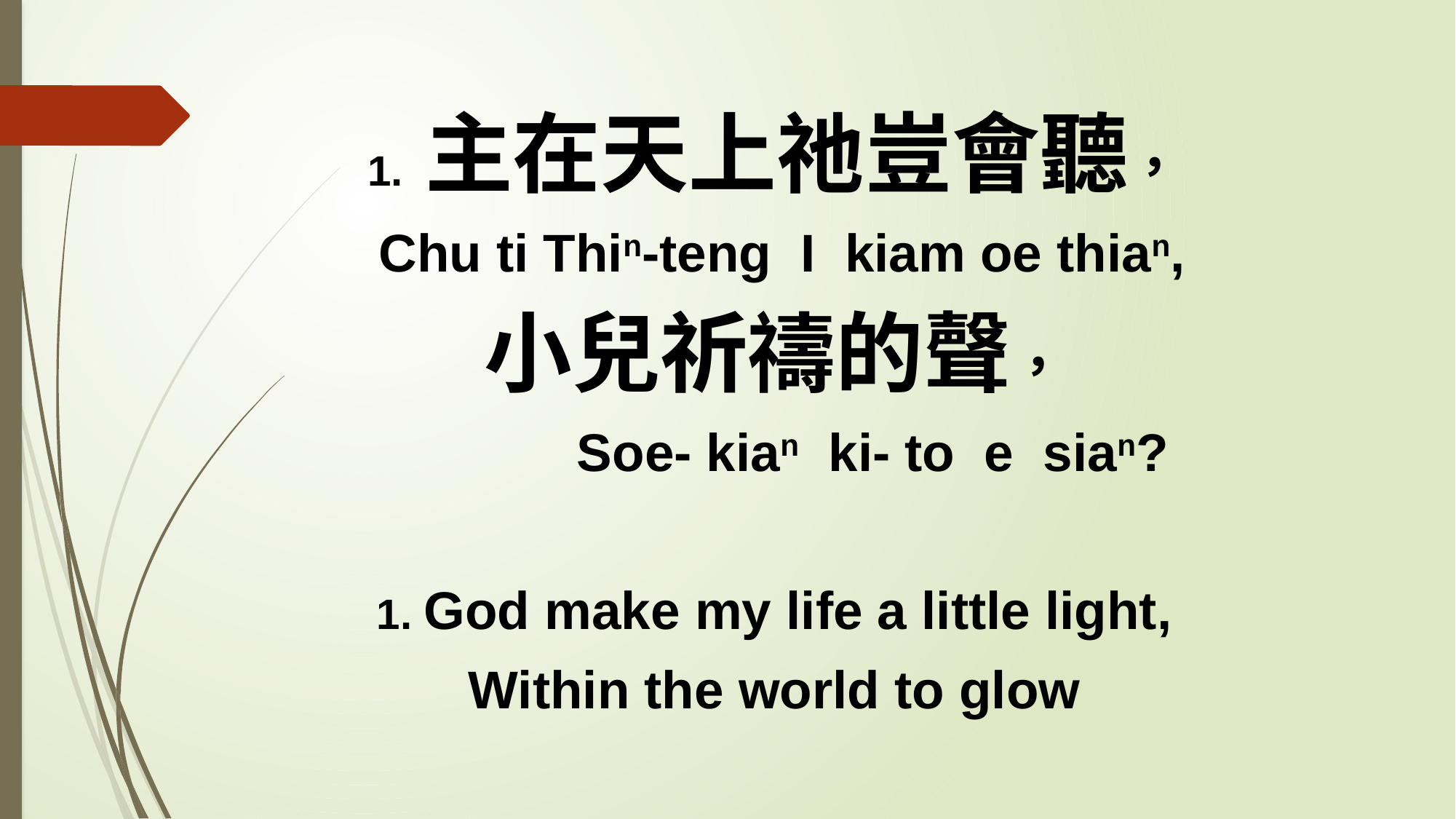

1. 主在天上祂豈會聽，
 Chu ti Thin-teng  I  kiam oe thian,
小兒祈禱的聲，
                        Soe- kian  ki- to  e  sian?

1. God make my life a little light,
Within the world to glow